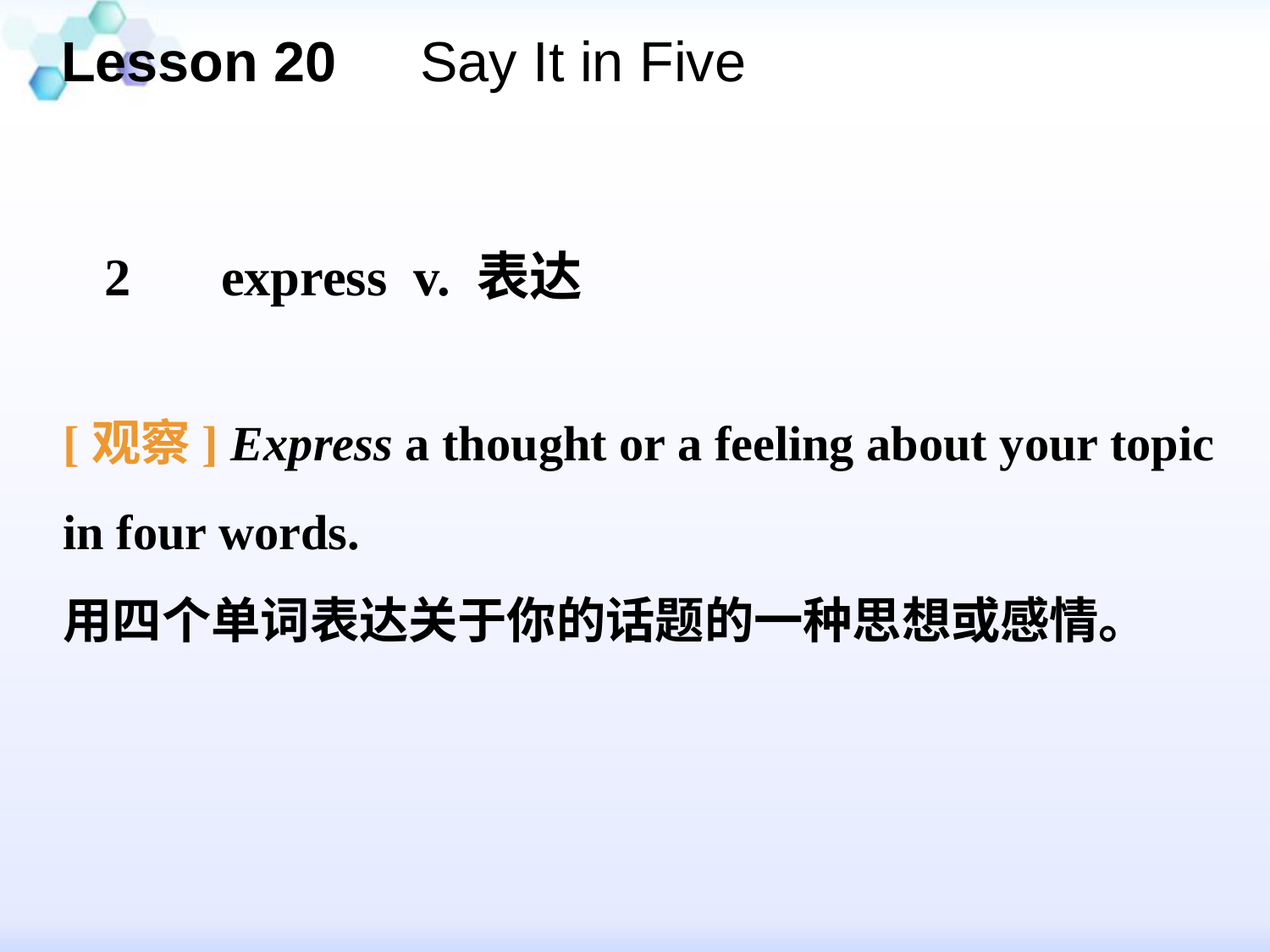

Lesson 20　Say It in Five
　2　 express  v. 表达
[观察] Express a thought or a feeling about your topic in four words.
用四个单词表达关于你的话题的一种思想或感情。